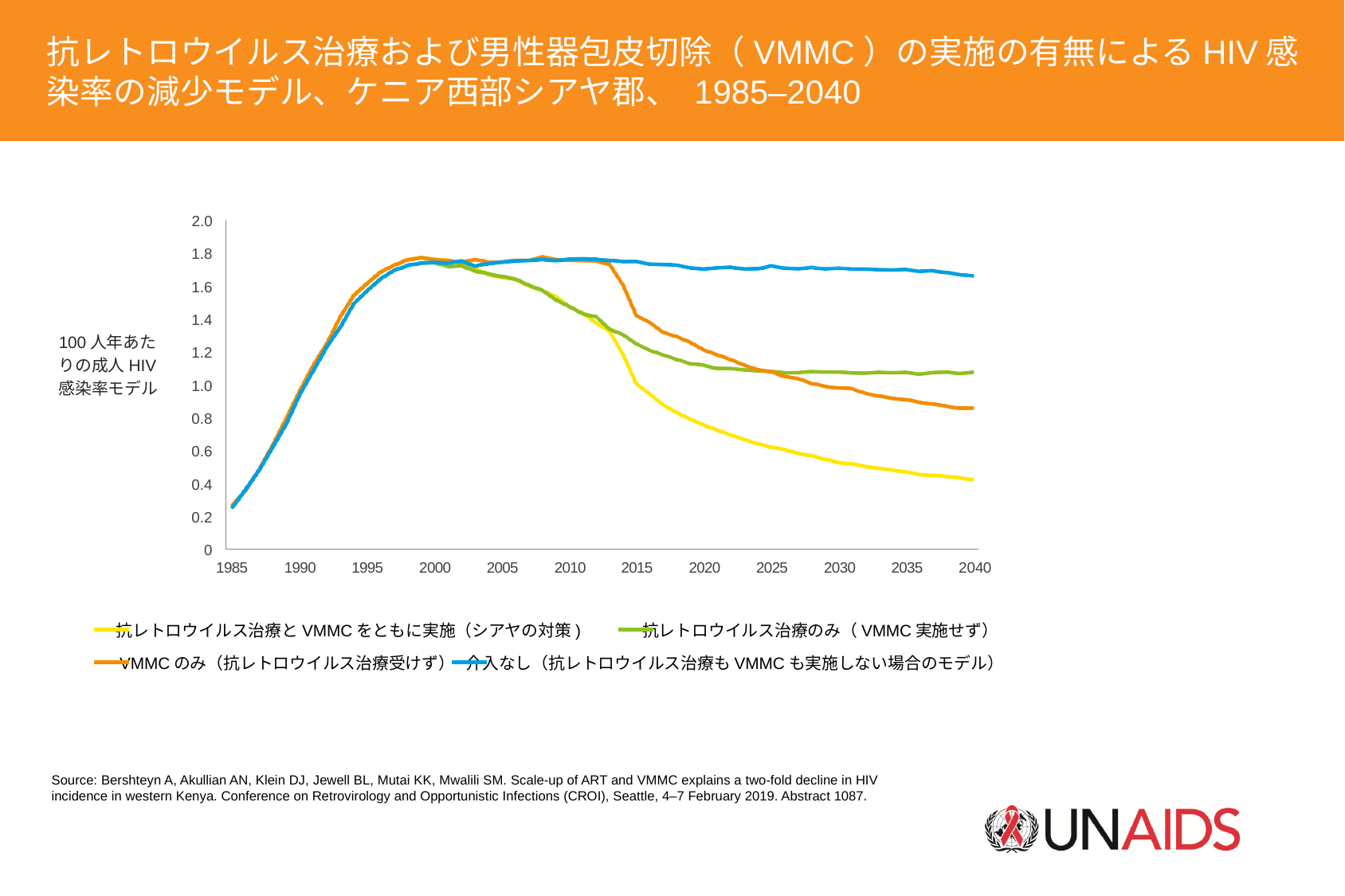

抗レトロウイルス治療および男性器包皮切除（VMMC）の実施の有無によるHIV感染率の減少モデル、ケニア西部シアヤ郡、 1985–2040
2.0

1.8
1.6
1.4
100人年あたりの成人HIV感染率モデル
1.2
1.0
0.8
0.6
0.4
0.2
0
1985
1990
1995
2000
2005
2010
2015
2020
2025
2030
2035
2040
抗レトロウイルス治療とVMMCをともに実施（シアヤの対策)
抗レトロウイルス治療のみ（VMMC実施せず）
VMMCのみ（抗レトロウイルス治療受けず）
介入なし（抗レトロウイルス治療もVMMCも実施しない場合のモデル）
Source: Bershteyn A, Akullian AN, Klein DJ, Jewell BL, Mutai KK, Mwalili SM. Scale-up of ART and VMMC explains a two-fold decline in HIV
incidence in western Kenya. Conference on Retrovirology and Opportunistic Infections (CROI), Seattle, 4–7 February 2019. Abstract 1087.